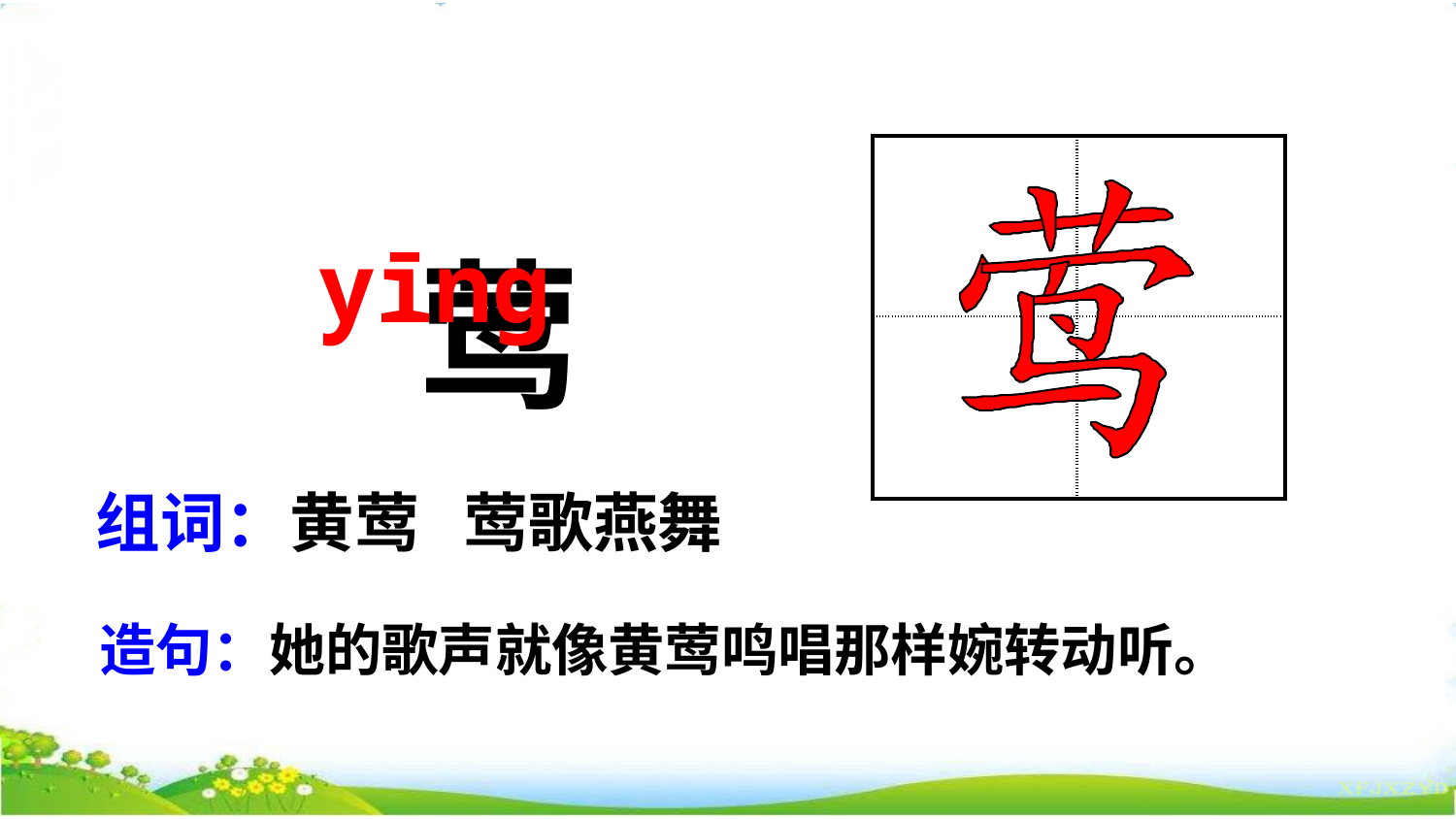

yīnɡ
|  |  |
| --- | --- |
|  |  |

莺

组词：黄莺   莺歌燕舞
造句：她的歌声就像黄莺鸣唱那样婉转动听。